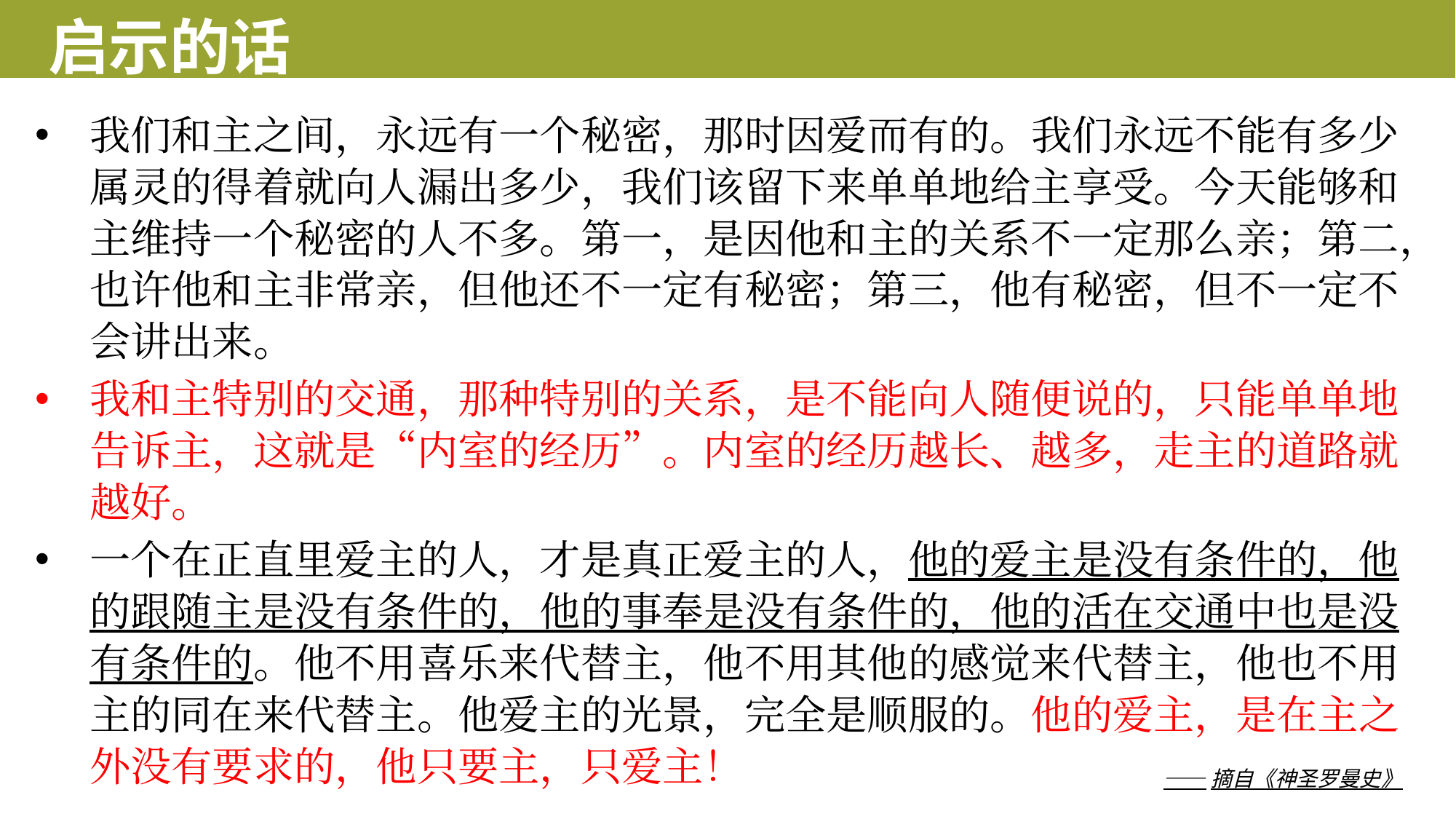

启示的话
我们和主之间，永远有一个秘密，那时因爱而有的。我们永远不能有多少属灵的得着就向人漏出多少，我们该留下来单单地给主享受。今天能够和主维持一个秘密的人不多。第一，是因他和主的关系不一定那么亲；第二，也许他和主非常亲，但他还不一定有秘密；第三，他有秘密，但不一定不会讲出来。
我和主特别的交通，那种特别的关系，是不能向人随便说的，只能单单地告诉主，这就是“内室的经历”。内室的经历越长、越多，走主的道路就越好。
一个在正直里爱主的人，才是真正爱主的人，他的爱主是没有条件的，他的跟随主是没有条件的，他的事奉是没有条件的，他的活在交通中也是没有条件的。他不用喜乐来代替主，他不用其他的感觉来代替主，他也不用主的同在来代替主。他爱主的光景，完全是顺服的。他的爱主，是在主之外没有要求的，他只要主，只爱主！
——摘自《神圣罗曼史》